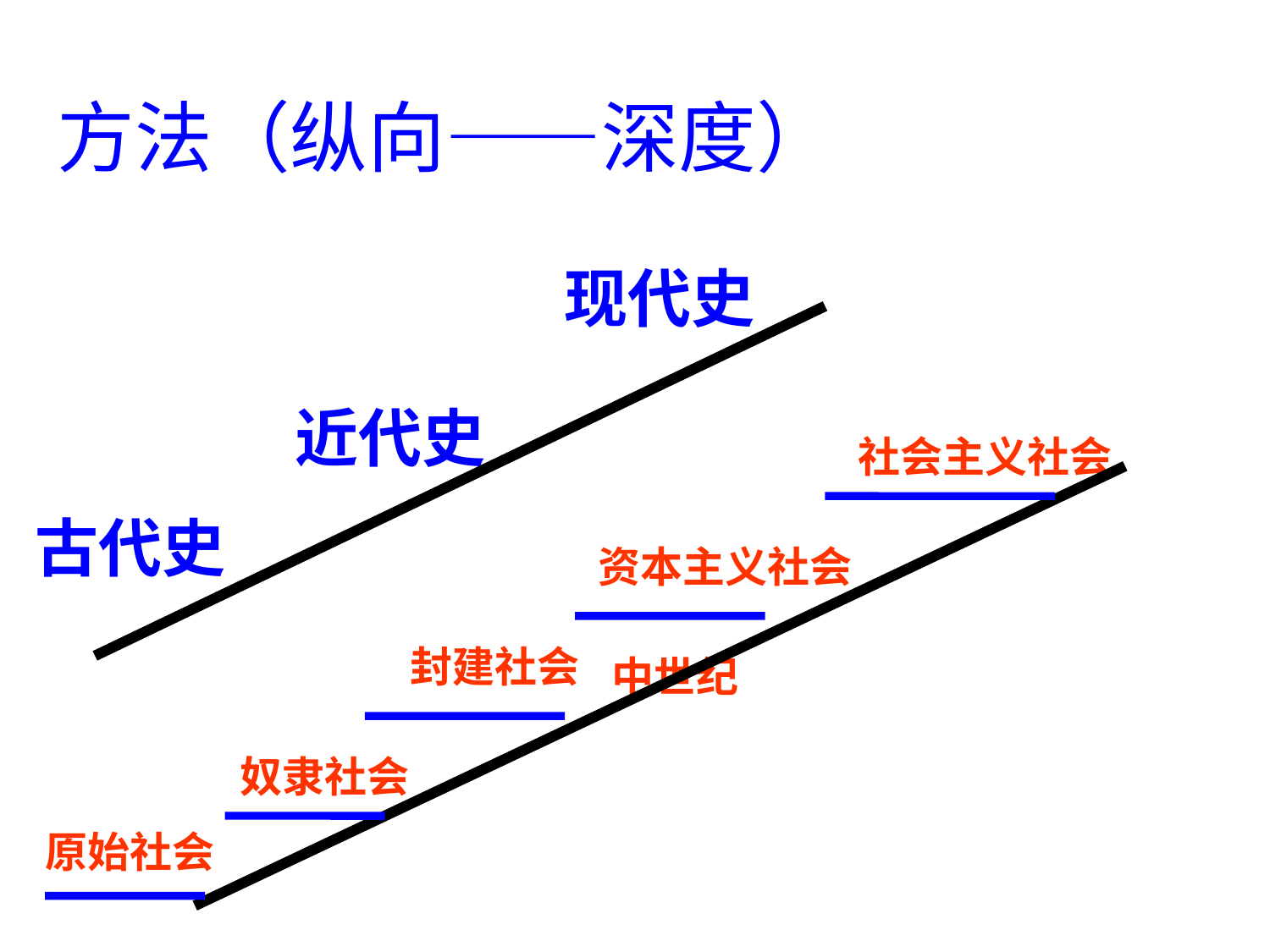

# 方法（纵向——深度）
现代史

近代史
社会主义社会

古代史

资本主义社会

封建社会
中世纪

奴隶社会
原始社会